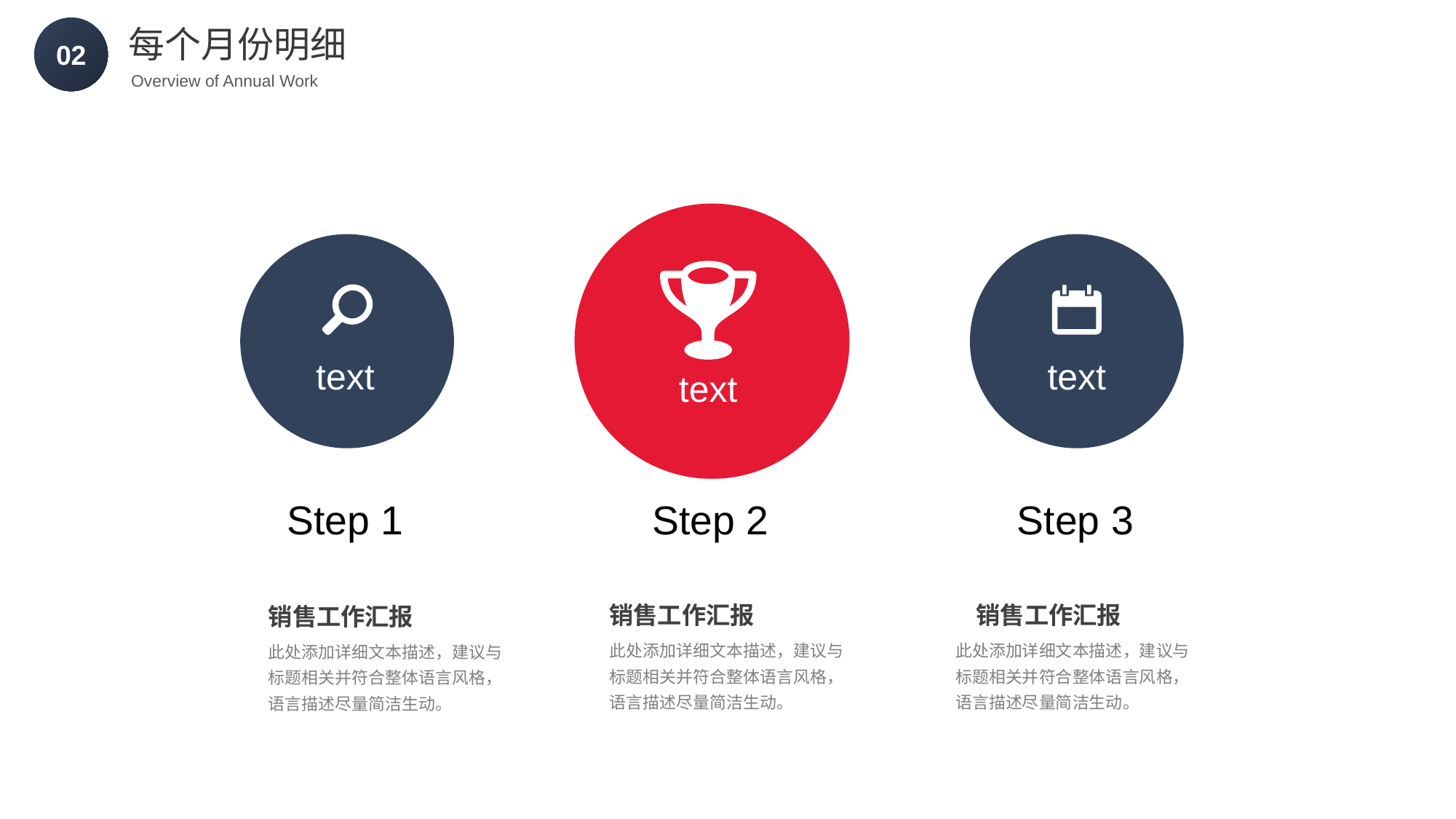

每个月份明细
Overview of Annual Work

02

text

text

text
Step 1
Step 2
Step 3
销售工作汇报
此处添加详细文本描述，建议与标题相关并符合整体语言风格，语言描述尽量简洁生动。
销售工作汇报
此处添加详细文本描述，建议与标题相关并符合整体语言风格，语言描述尽量简洁生动。
销售工作汇报
此处添加详细文本描述，建议与标题相关并符合整体语言风格，语言描述尽量简洁生动。